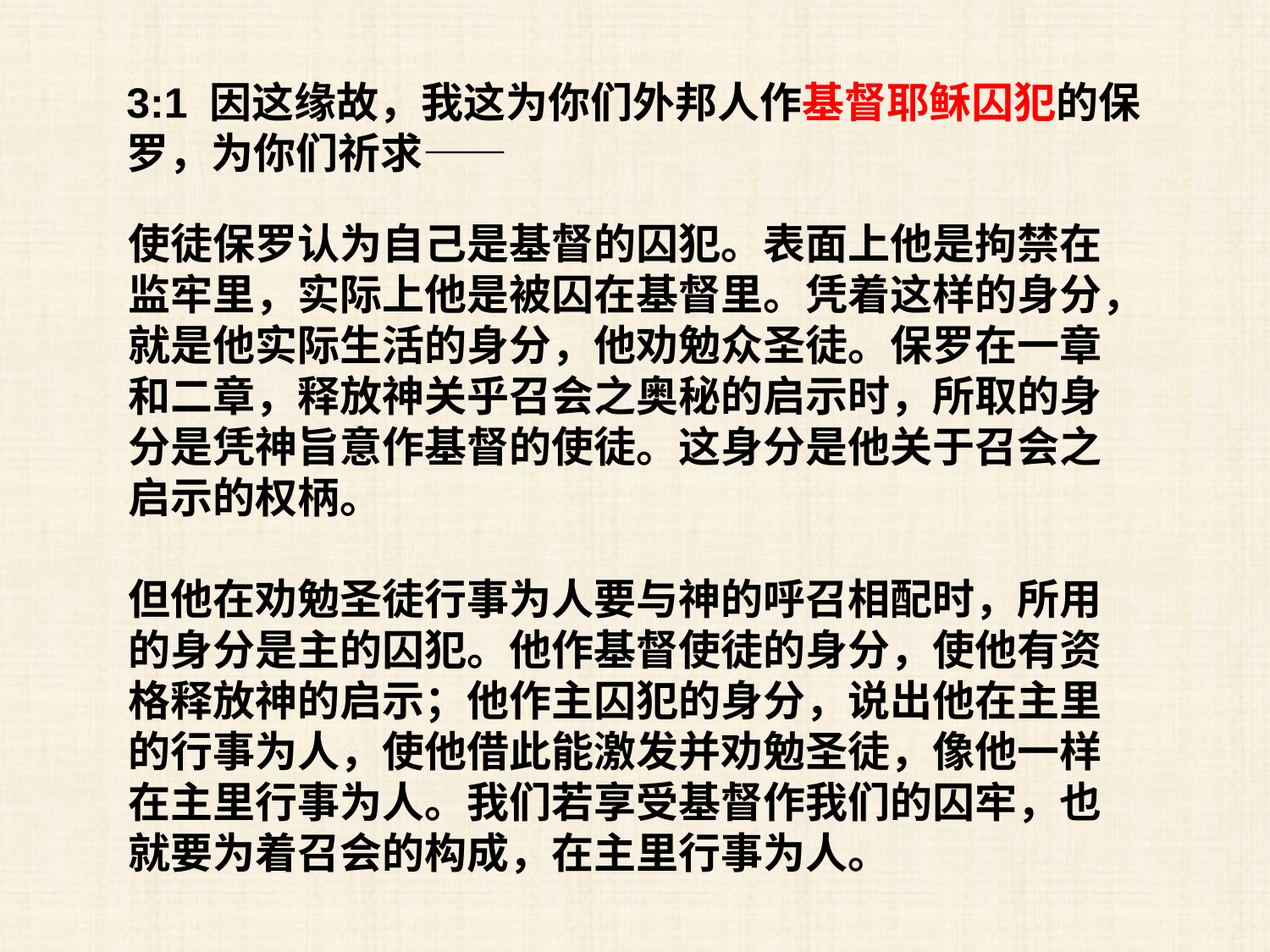

3:1 因这缘故，我这为你们外邦人作基督耶稣囚犯的保罗，为你们祈求——

使徒保罗认为自己是基督的囚犯。表面上他是拘禁在监牢里，实际上他是被囚在基督里。凭着这样的身分，就是他实际生活的身分，他劝勉众圣徒。保罗在一章和二章，释放神关乎召会之奥秘的启示时，所取的身分是凭神旨意作基督的使徒。这身分是他关于召会之启示的权柄。

但他在劝勉圣徒行事为人要与神的呼召相配时，所用的身分是主的囚犯。他作基督使徒的身分，使他有资格释放神的启示；他作主囚犯的身分，说出他在主里的行事为人，使他借此能激发并劝勉圣徒，像他一样在主里行事为人。我们若享受基督作我们的囚牢，也就要为着召会的构成，在主里行事为人。